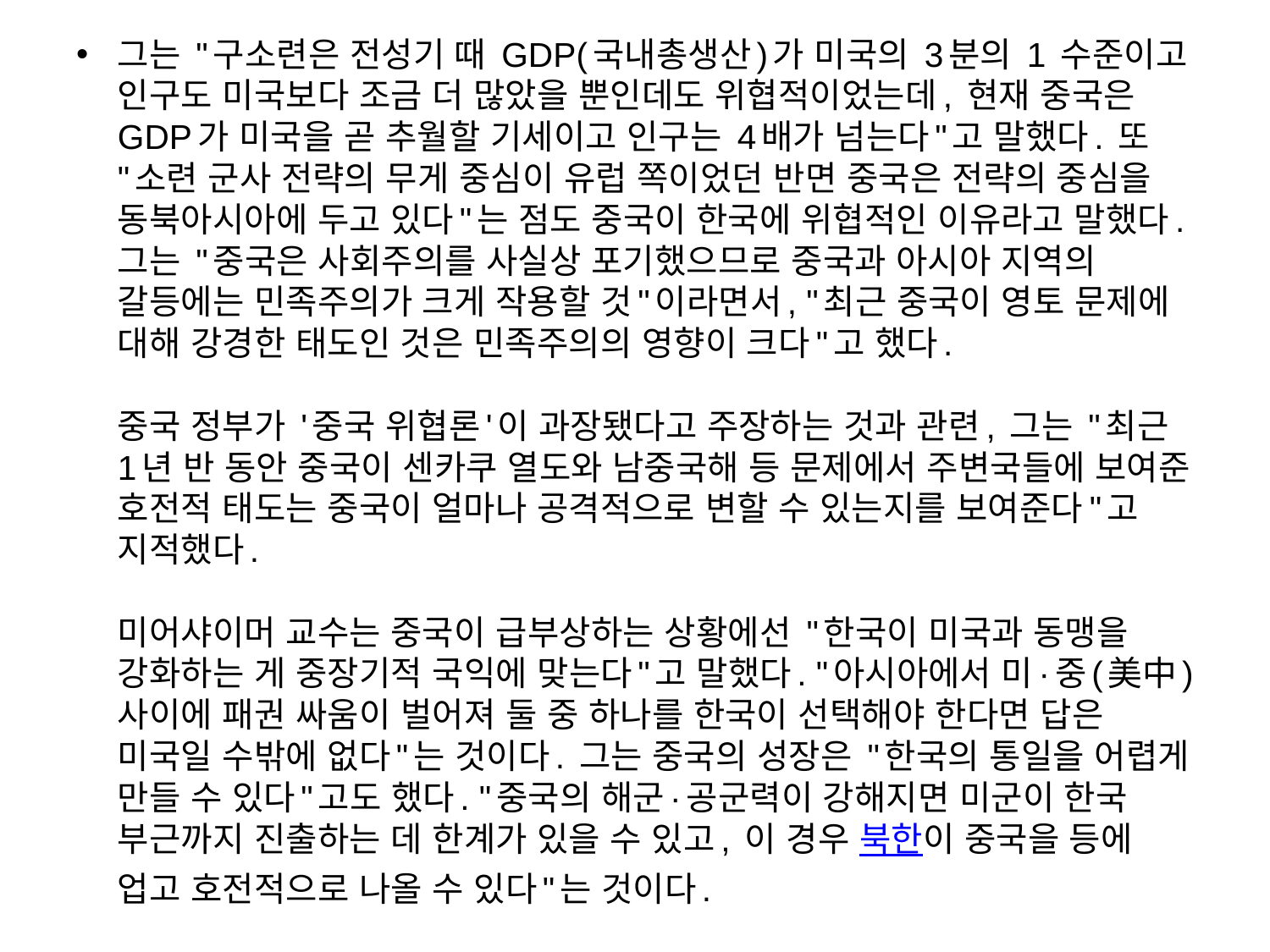

그는 "구소련은 전성기 때 GDP(국내총생산)가 미국의 3분의 1 수준이고 인구도 미국보다 조금 더 많았을 뿐인데도 위협적이었는데, 현재 중국은 GDP가 미국을 곧 추월할 기세이고 인구는 4배가 넘는다"고 말했다. 또 "소련 군사 전략의 무게 중심이 유럽 쪽이었던 반면 중국은 전략의 중심을 동북아시아에 두고 있다"는 점도 중국이 한국에 위협적인 이유라고 말했다. 그는 "중국은 사회주의를 사실상 포기했으므로 중국과 아시아 지역의 갈등에는 민족주의가 크게 작용할 것"이라면서, "최근 중국이 영토 문제에 대해 강경한 태도인 것은 민족주의의 영향이 크다"고 했다.
중국 정부가 '중국 위협론'이 과장됐다고 주장하는 것과 관련, 그는 "최근 1년 반 동안 중국이 센카쿠 열도와 남중국해 등 문제에서 주변국들에 보여준 호전적 태도는 중국이 얼마나 공격적으로 변할 수 있는지를 보여준다"고 지적했다.
미어샤이머 교수는 중국이 급부상하는 상황에선 "한국이 미국과 동맹을 강화하는 게 중장기적 국익에 맞는다"고 말했다. "아시아에서 미·중(美中) 사이에 패권 싸움이 벌어져 둘 중 하나를 한국이 선택해야 한다면 답은 미국일 수밖에 없다"는 것이다. 그는 중국의 성장은 "한국의 통일을 어렵게 만들 수 있다"고도 했다. "중국의 해군·공군력이 강해지면 미군이 한국 부근까지 진출하는 데 한계가 있을 수 있고, 이 경우 북한이 중국을 등에 업고 호전적으로 나올 수 있다"는 것이다.

#